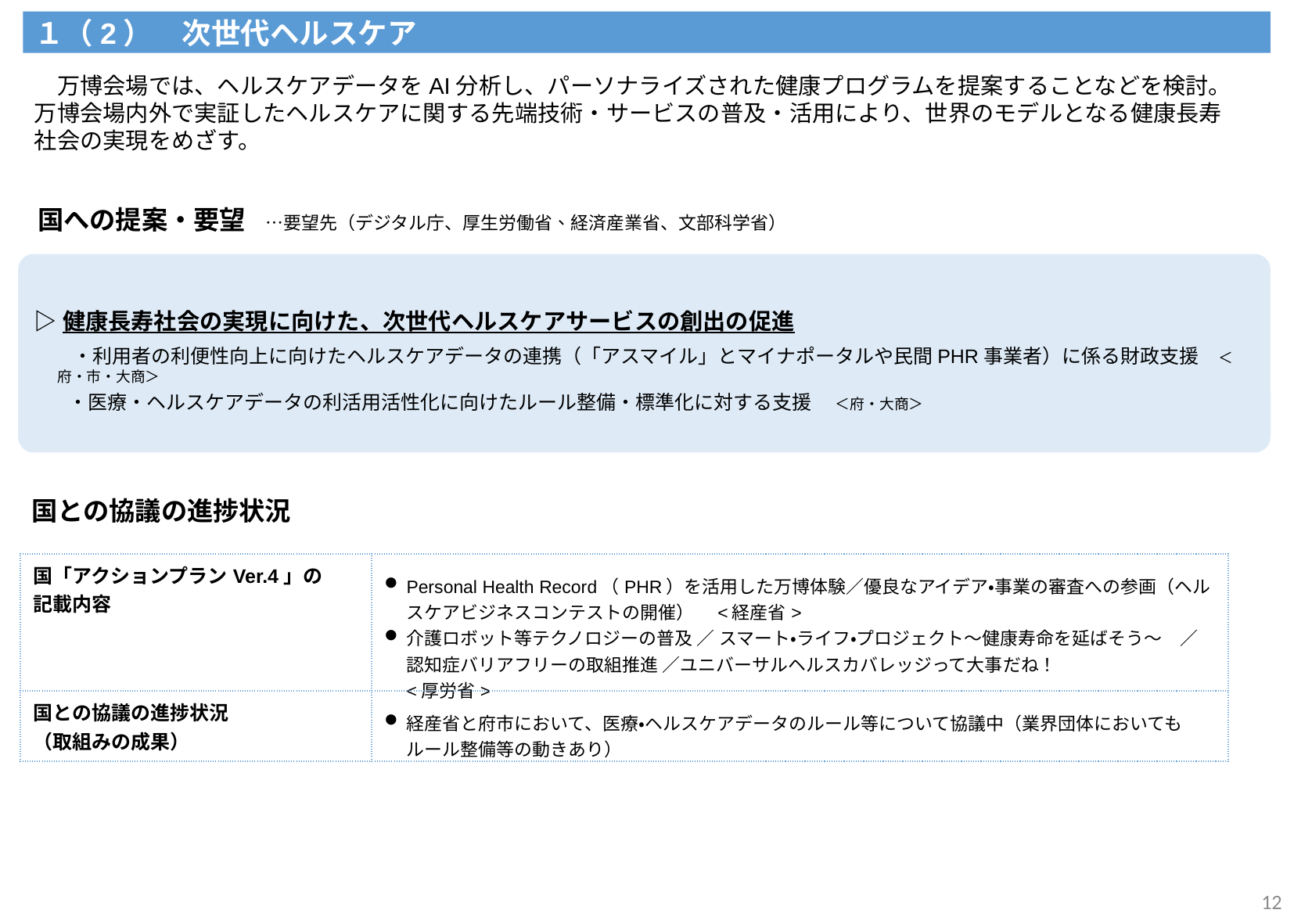

１（2）　次世代ヘルスケア
　万博会場では、ヘルスケアデータをAI分析し、パーソナライズされた健康プログラムを提案することなどを検討。万博会場内外で実証したヘルスケアに関する先端技術・サービスの普及・活用により、世界のモデルとなる健康長寿社会の実現をめざす。
国への提案・要望　…要望先（デジタル庁、厚生労働省、経済産業省、文部科学省）
▷健康長寿社会の実現に向けた、次世代ヘルスケアサービスの創出の促進
　　・利用者の利便性向上に向けたヘルスケアデータの連携（「アスマイル」とマイナポータルや民間PHR事業者）に係る財政支援　＜府・市・大商＞
　　・医療・ヘルスケアデータの利活用活性化に向けたルール整備・標準化に対する支援　 ＜府・大商＞
国との協議の進捗状況
| 国「アクションプランVer.4」の 記載内容 | Personal Health Record（PHR）を活⽤した万博体験／優良なアイデア・事業の審査への参画（ヘルスケアビジネスコンテストの開催）　<経産省> 介護ロボット等テクノロジーの普及 ／ スマート・ライフ・プロジェクト〜健康寿命を延ばそう〜　／ 認知症バリアフリーの取組推進 ／ユニバーサルヘルスカバレッジって大事だね！ <厚労省> |
| --- | --- |
| 国との協議の進捗状況 （取組みの成果） | 経産省と府市において、医療・ヘルスケアデータのルール等について協議中（業界団体においてもルール整備等の動きあり） |

12